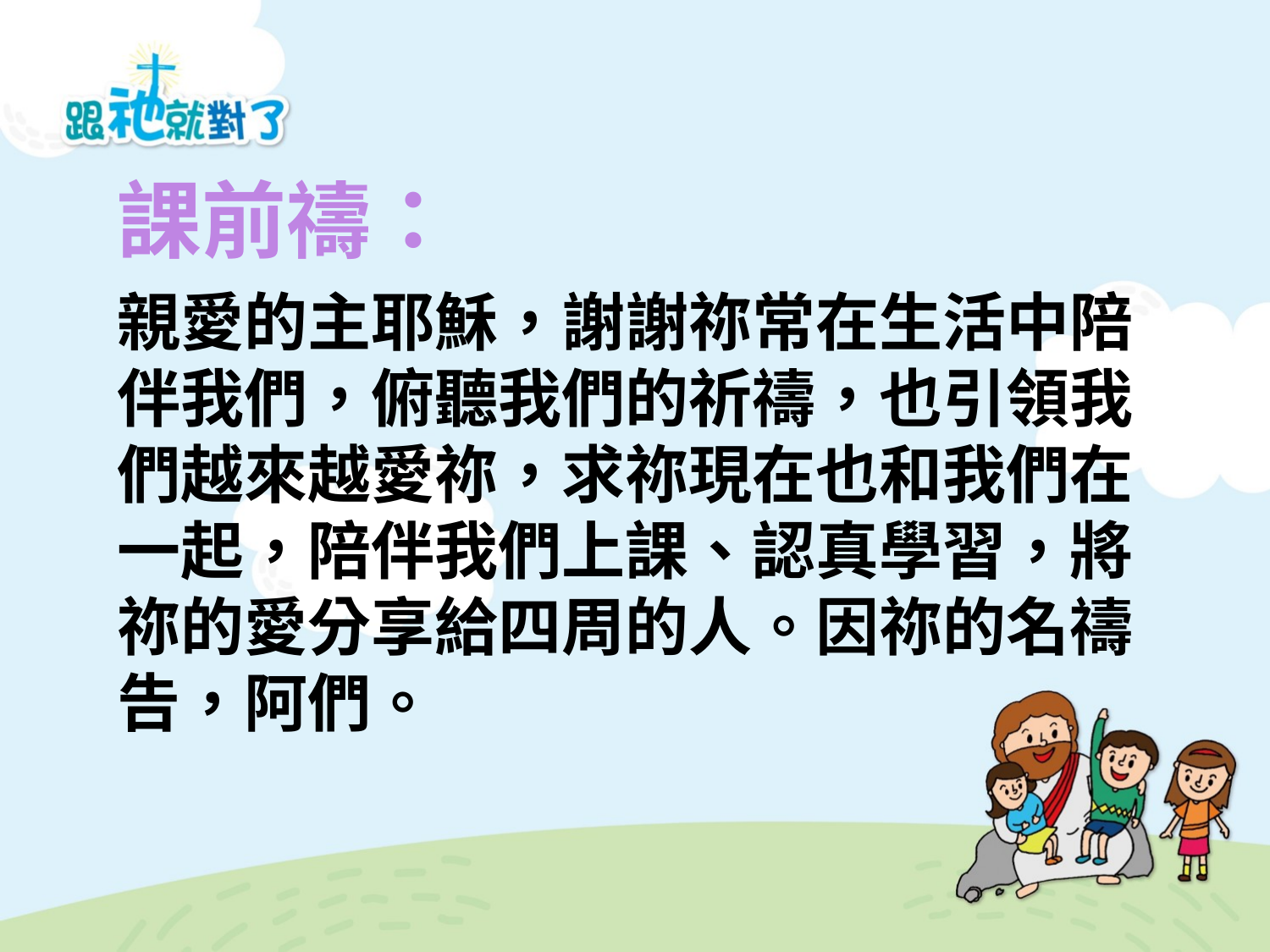

課前禱：
親愛的主耶穌，謝謝祢常在生活中陪伴我們，俯聽我們的祈禱，也引領我們越來越愛祢，求祢現在也和我們在一起，陪伴我們上課、認真學習，將祢的愛分享給四周的人。因祢的名禱告，阿們。